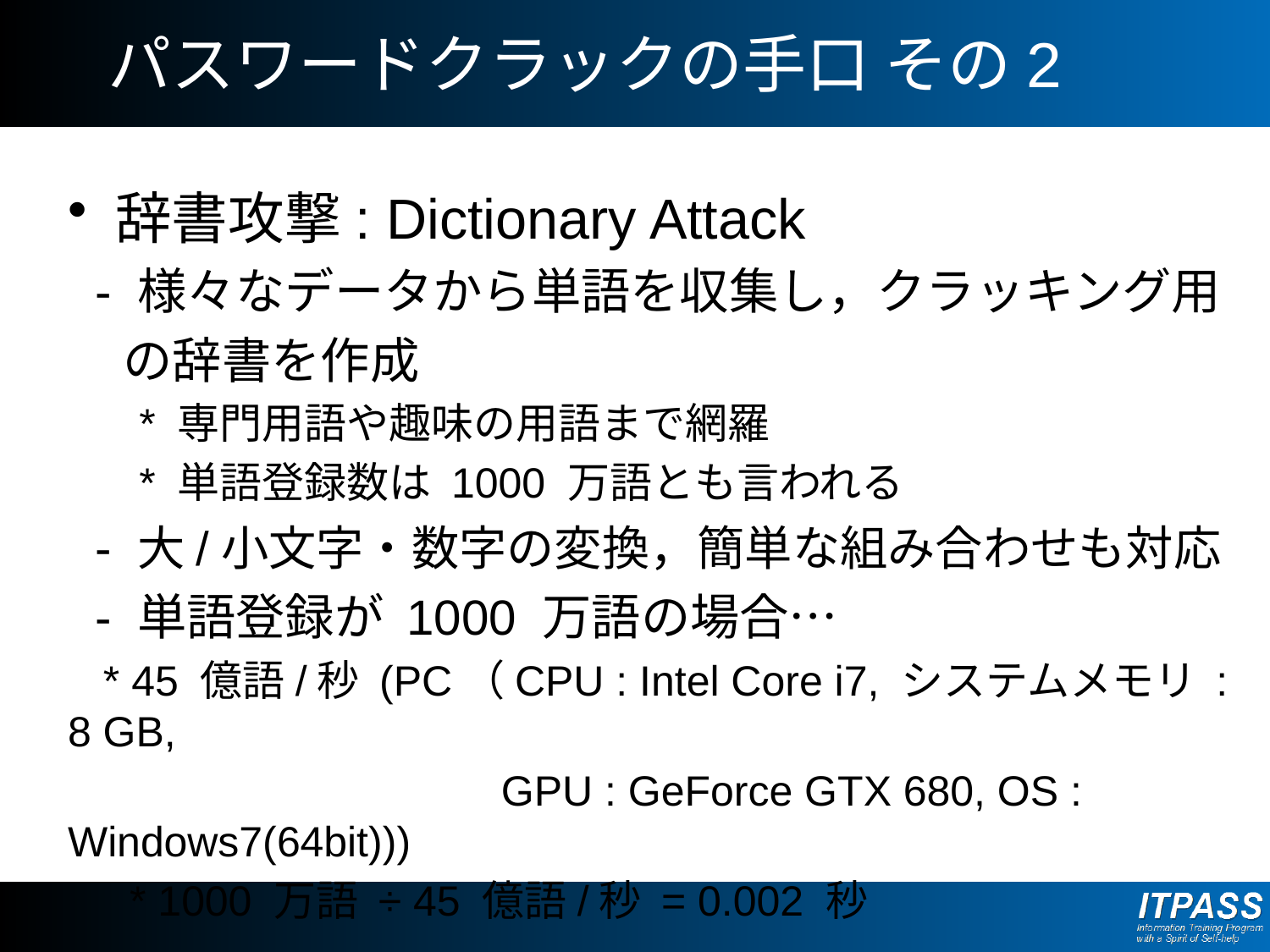

# パスワードクラックの手口 その2
辞書攻撃: Dictionary Attack
  - 様々なデータから単語を収集し，クラッキング用
    の辞書を作成
　  * 専門用語や趣味の用語まで網羅
　  * 単語登録数は 1000 万語とも言われる
  - 大/小文字・数字の変換，簡単な組み合わせも対応
  - 単語登録が 1000 万語の場合…
   * 45 億語/秒 (PC（CPU : Intel Core i7, システムメモリ : 8 GB,
　　　　　　　　　　GPU : GeForce GTX 680, OS : Windows7(64bit)))
　 * 1000 万語 ÷ 45 億語/秒 = 0.002 秒